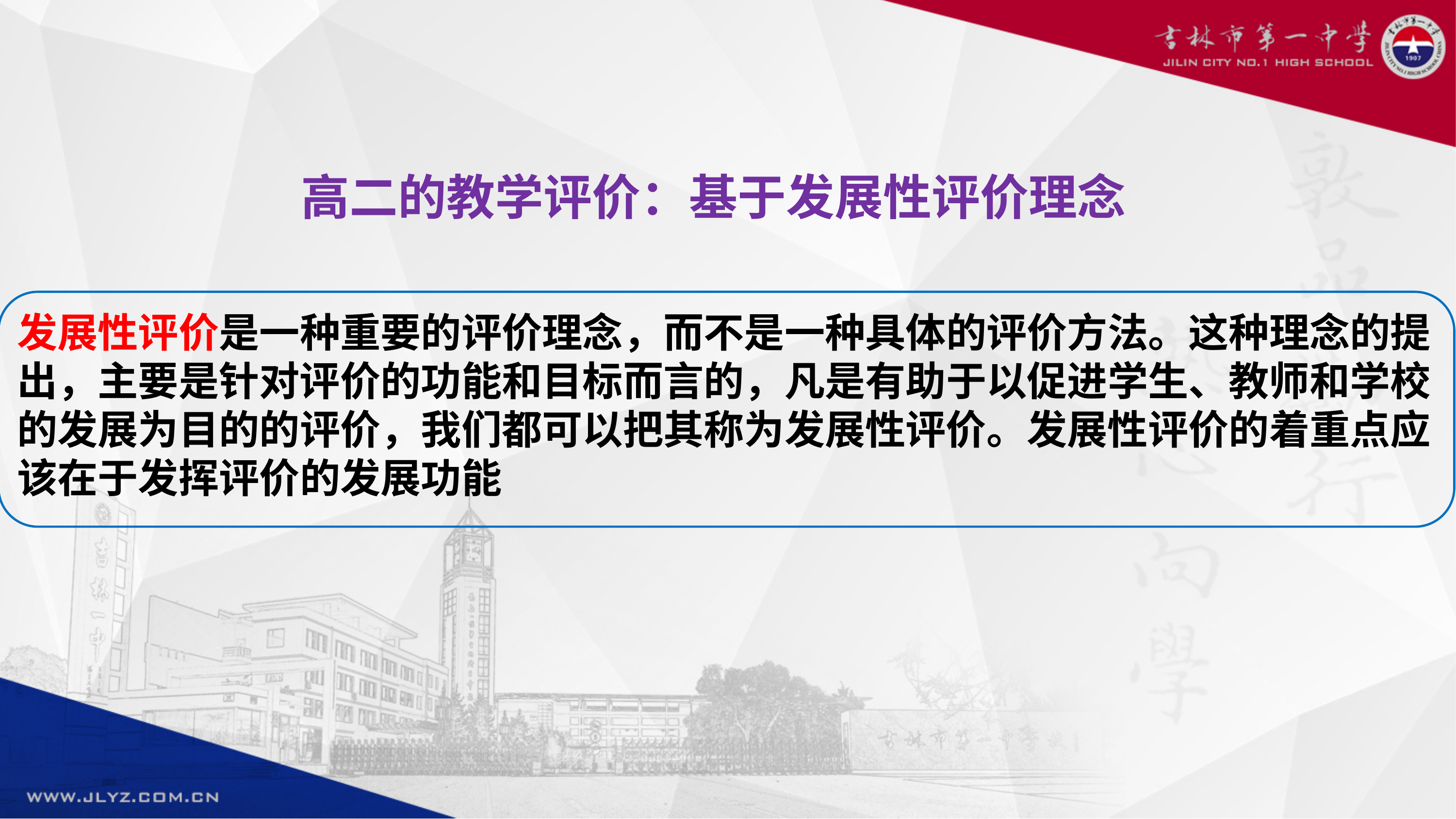

高二的教学评价：基于发展性评价理念
发展性评价是一种重要的评价理念，而不是一种具体的评价方法。这种理念的提出，主要是针对评价的功能和目标而言的，凡是有助于以促进学生、教师和学校的发展为目的的评价，我们都可以把其称为发展性评价。发展性评价的着重点应该在于发挥评价的发展功能